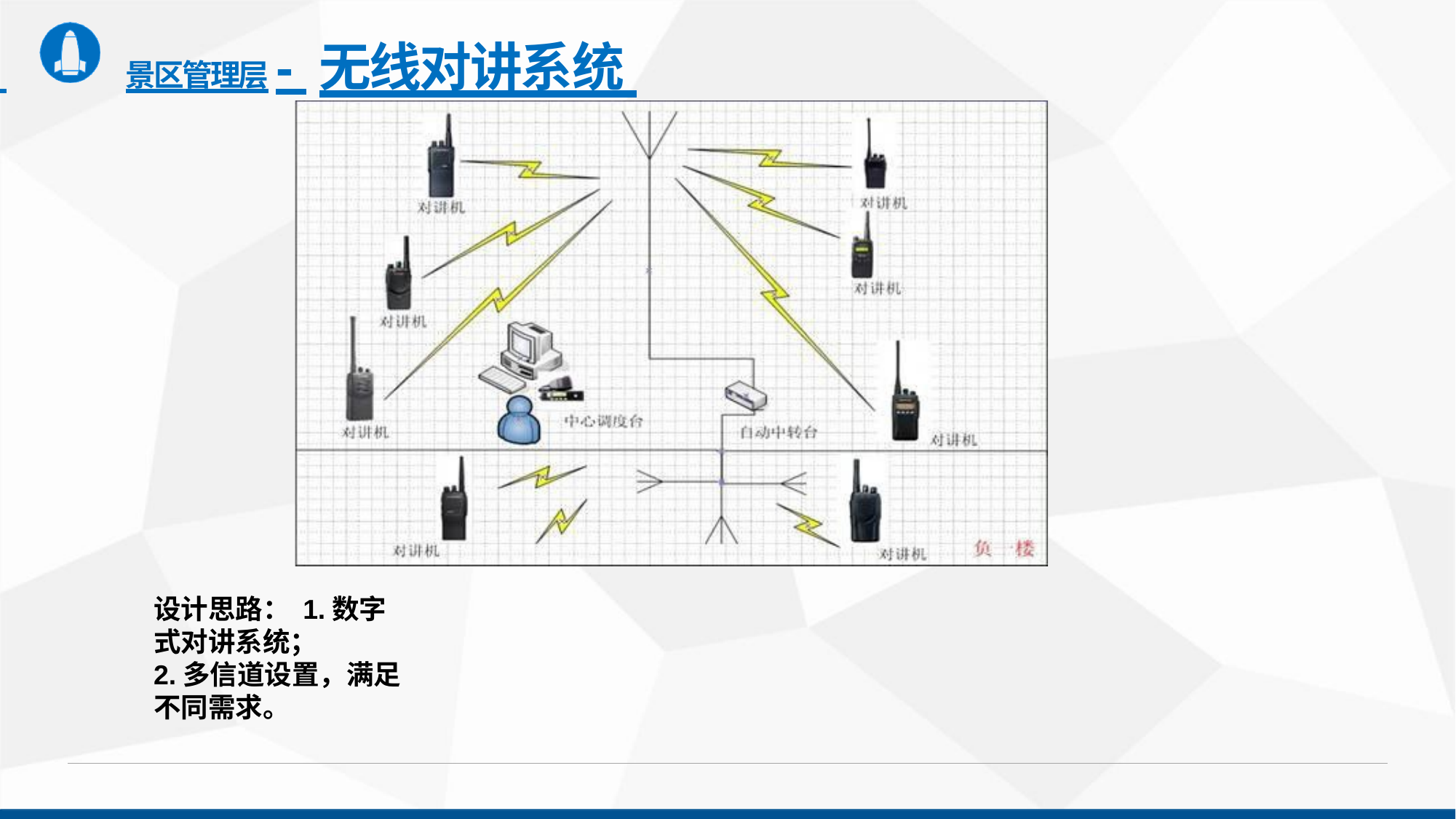

# 景区管理层- 无线对讲系统

设计思路： 1.数字式对讲系统；
2.多信道设置，满足不同需求。